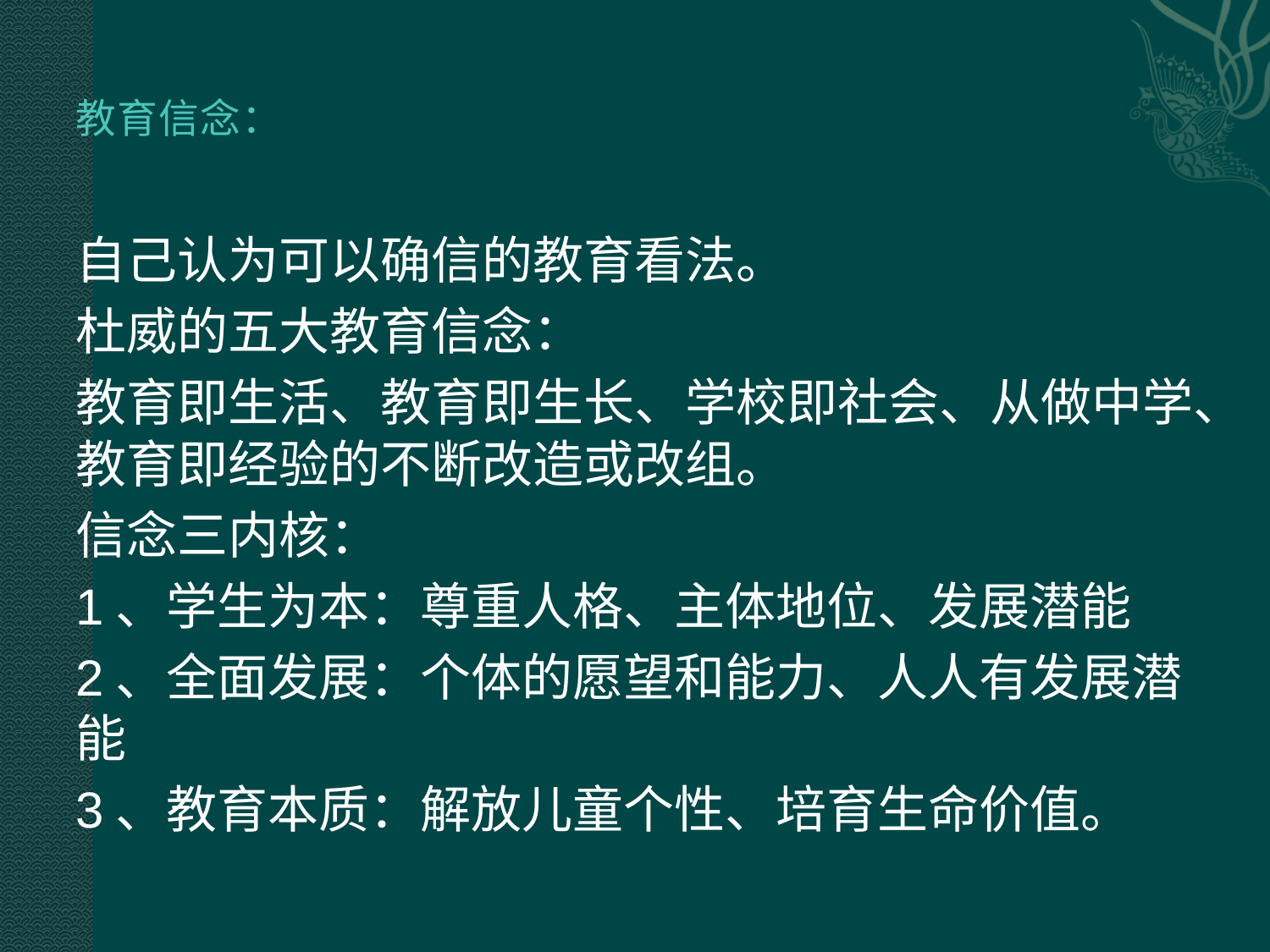

# 教育信念：
自己认为可以确信的教育看法。
杜威的五大教育信念：
教育即生活、教育即生长、学校即社会、从做中学、教育即经验的不断改造或改组。
信念三内核：
1、学生为本：尊重人格、主体地位、发展潜能
2、全面发展：个体的愿望和能力、人人有发展潜能
3、教育本质：解放儿童个性、培育生命价值。